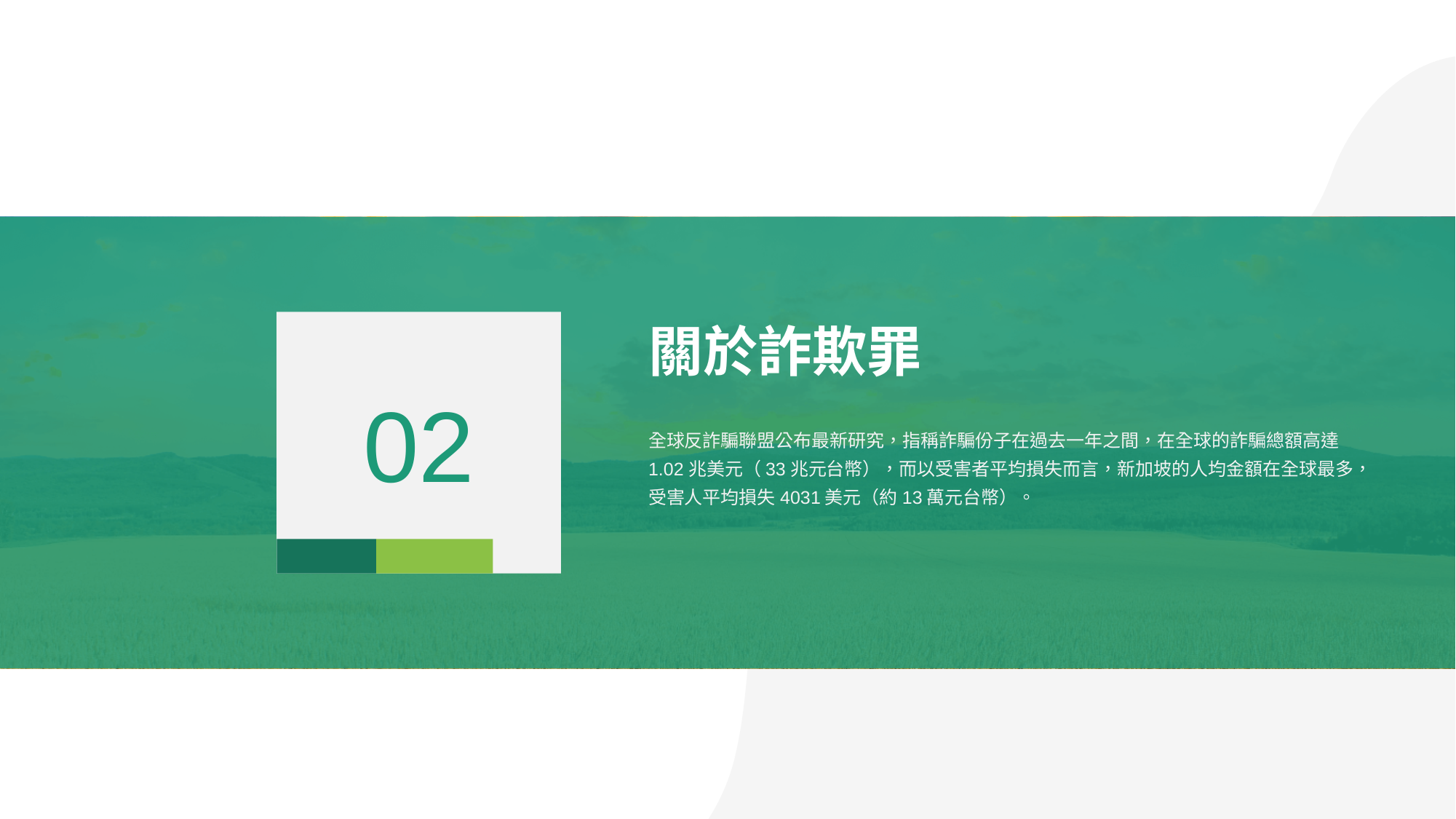

02

關於詐欺罪
全球反詐騙聯盟公布最新研究，指稱詐騙份子在過去一年之間，在全球的詐騙總額高達1.02兆美元（33兆元台幣），而以受害者平均損失而言，新加坡的人均金額在全球最多，受害人平均損失4031美元（約13萬元台幣）。